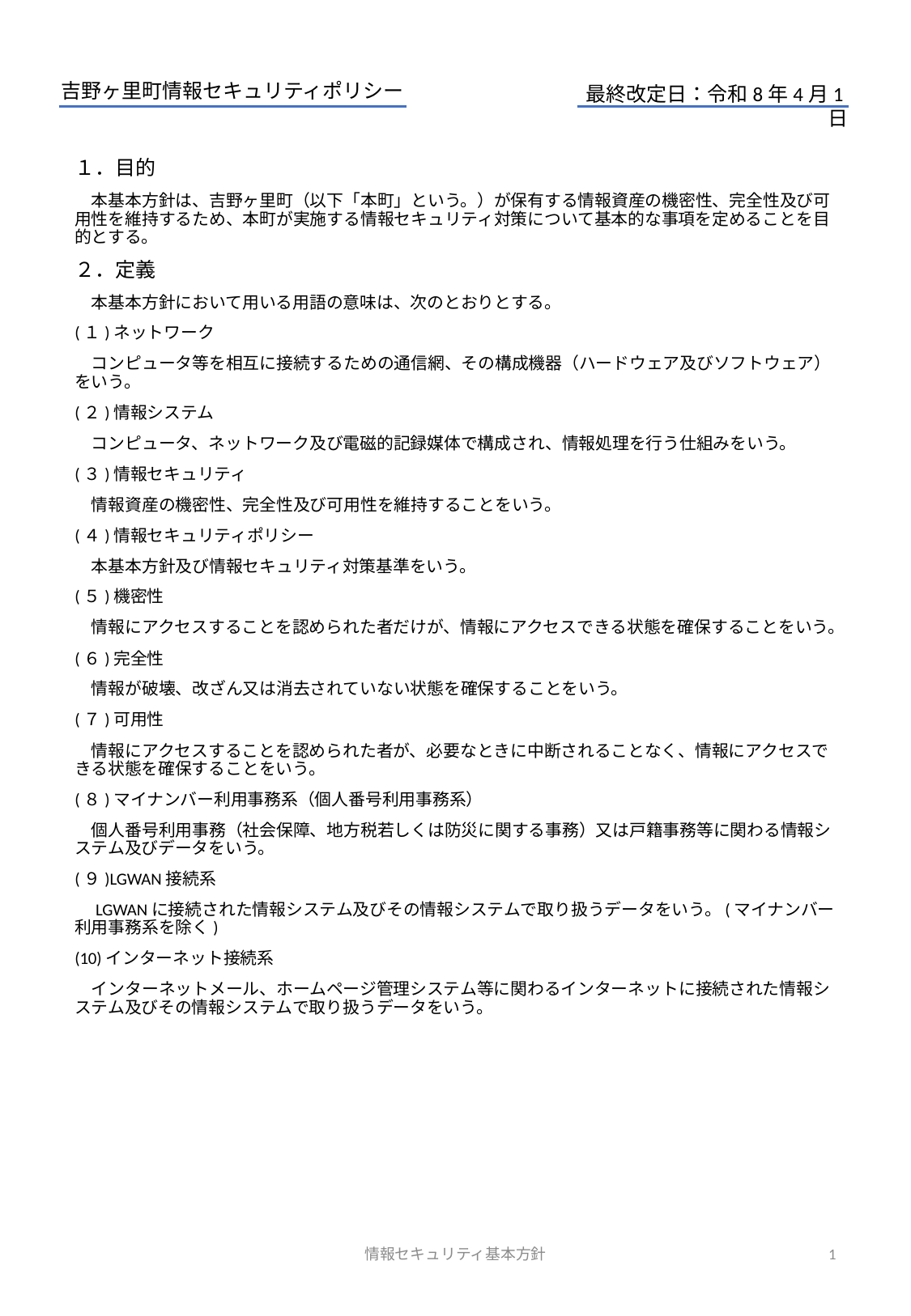

１．目的
　本基本方針は、吉野ヶ里町（以下「本町」という。）が保有する情報資産の機密性、完全性及び可用性を維持するため、本町が実施する情報セキュリティ対策について基本的な事項を定めることを目的とする。
２．定義
　本基本方針において用いる用語の意味は、次のとおりとする。
(１)ネットワーク
　コンピュータ等を相互に接続するための通信網、その構成機器（ハードウェア及びソフトウェア）をいう。
(２)情報システム
　コンピュータ、ネットワーク及び電磁的記録媒体で構成され、情報処理を行う仕組みをいう。
(３)情報セキュリティ
　情報資産の機密性、完全性及び可用性を維持することをいう。
(４)情報セキュリティポリシー
　本基本方針及び情報セキュリティ対策基準をいう。
(５)機密性
　情報にアクセスすることを認められた者だけが、情報にアクセスできる状態を確保することをいう。
(６)完全性
　情報が破壊、改ざん又は消去されていない状態を確保することをいう。
(７)可用性
　情報にアクセスすることを認められた者が、必要なときに中断されることなく、情報にアクセスできる状態を確保することをいう。
(８)マイナンバー利用事務系（個人番号利用事務系）
　個人番号利用事務（社会保障、地方税若しくは防災に関する事務）又は戸籍事務等に関わる情報システム及びデータをいう。
(９)LGWAN接続系
　LGWANに接続された情報システム及びその情報システムで取り扱うデータをいう。(マイナンバー利用事務系を除く)
(10)インターネット接続系
　インターネットメール、ホームページ管理システム等に関わるインターネットに接続された情報システム及びその情報システムで取り扱うデータをいう。
情報セキュリティ基本方針
1